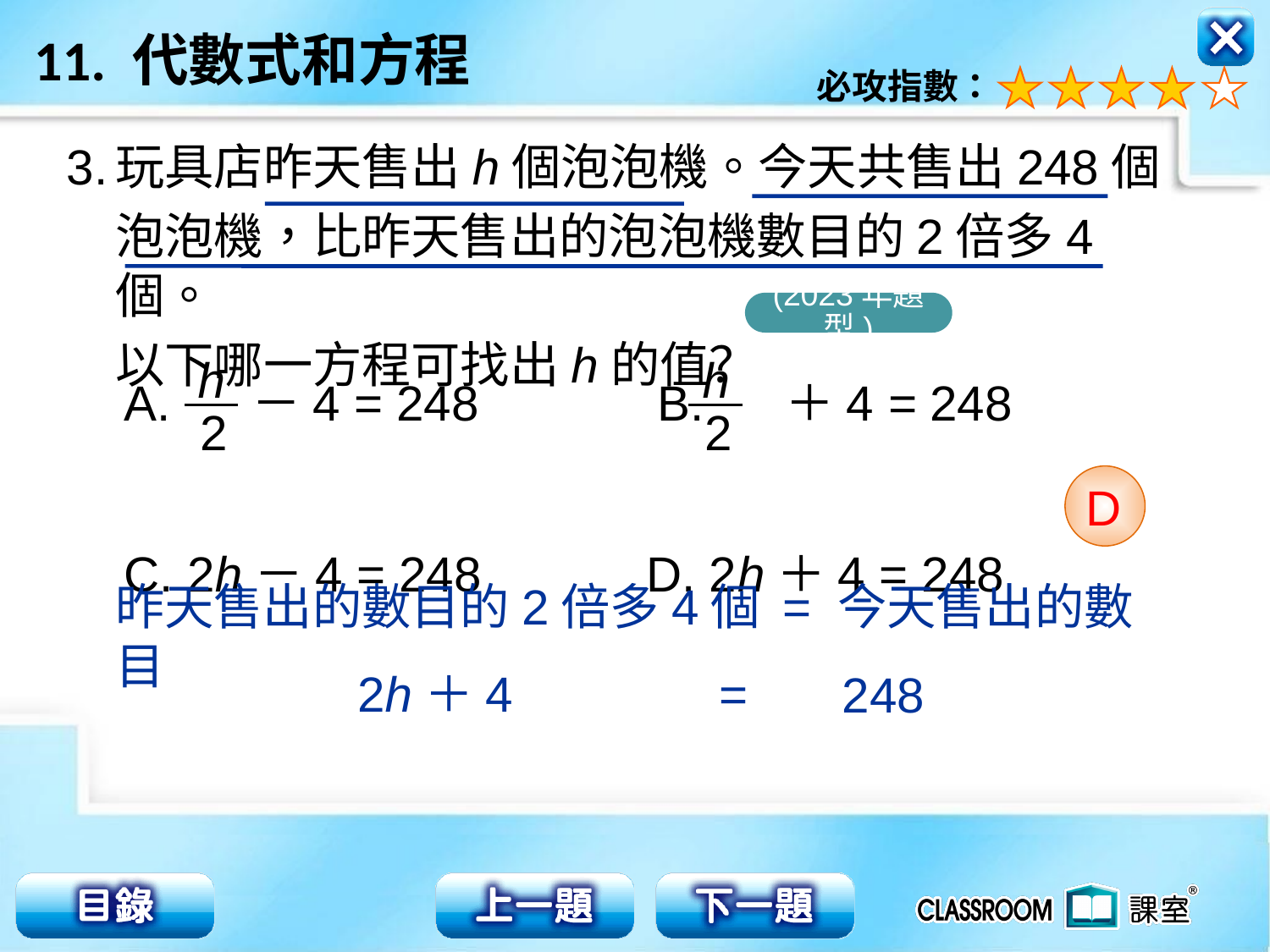

玩具店昨天售出h個泡泡機。今天共售出248個
泡泡機，比昨天售出的泡泡機數目的2倍多4個。
以下哪一方程可找出h的值？
3.

(2023年題型)
h
2
h
2
A.     －4 = 248             B.     ＋4 = 248
C. 2h－4 = 248            D. 2h＋4 = 248

D
昨天售出的數目的2倍多4個 = 今天售出的數目
2h＋4
=
248